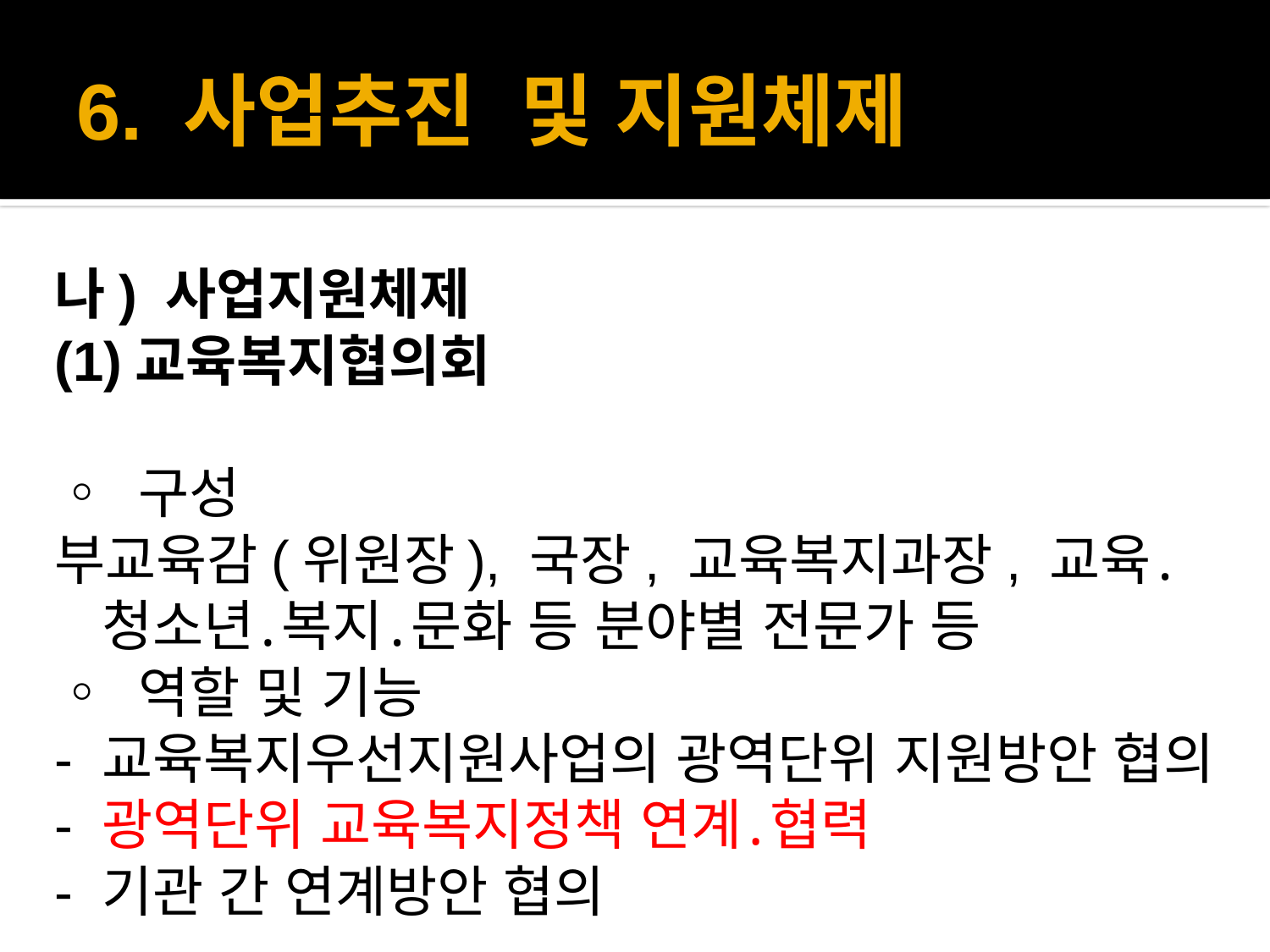

# 6. 사업추진  및 지원체제
나) 사업지원체제
(1)교육복지협의회

◦ 구성
부교육감(위원장), 국장, 교육복지과장, 교육․청소년․복지․문화 등 분야별 전문가 등
◦ 역할 및 기능
- 교육복지우선지원사업의 광역단위 지원방안 협의
- 광역단위 교육복지정책 연계․협력
- 기관 간 연계방안 협의